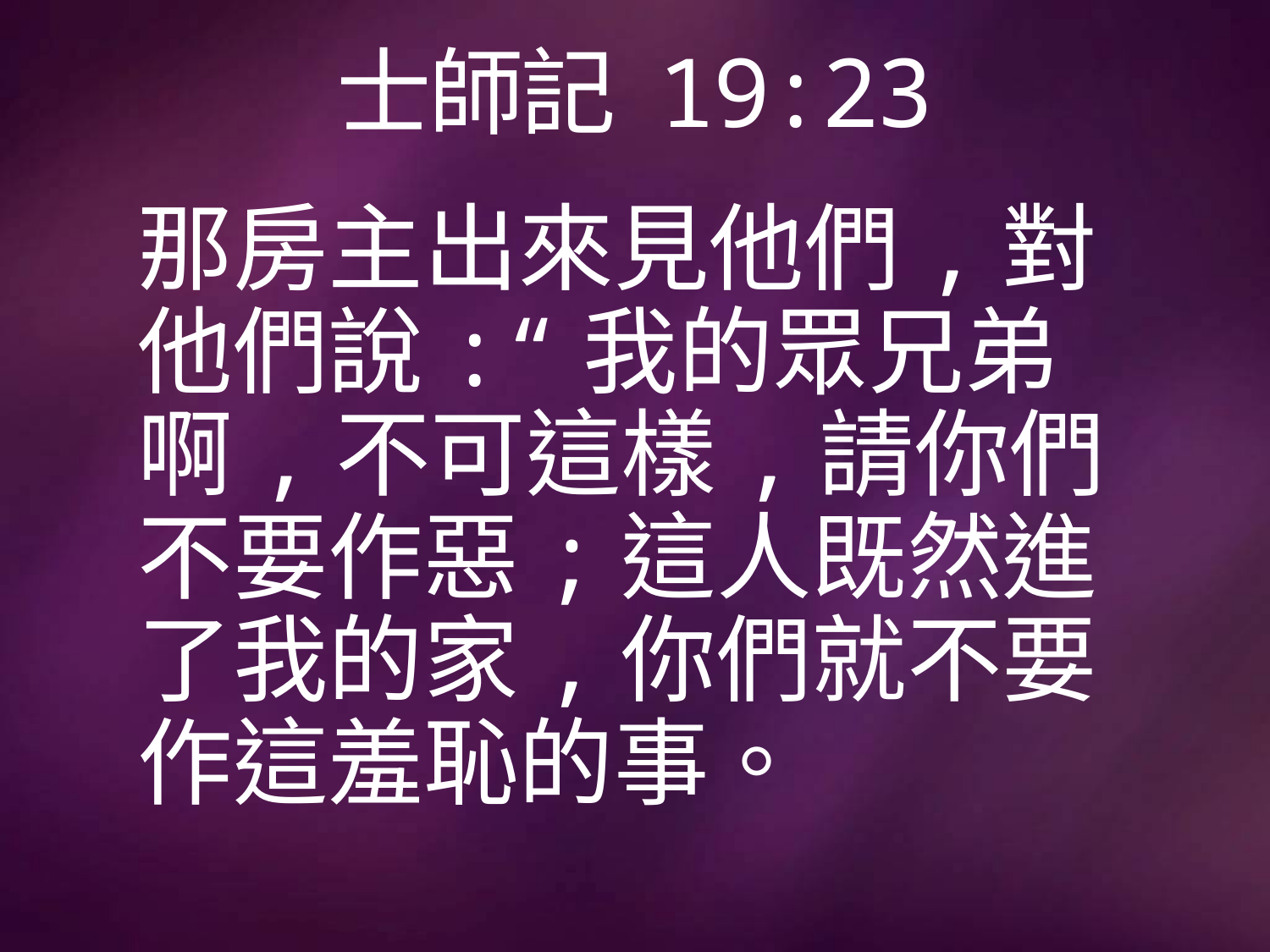

# 士師記 19:23
那房主出來見他們,對他們說:“我的眾兄弟啊,不可這樣,請你們不要作惡;這人既然進了我的家,你們就不要作這羞恥的事。